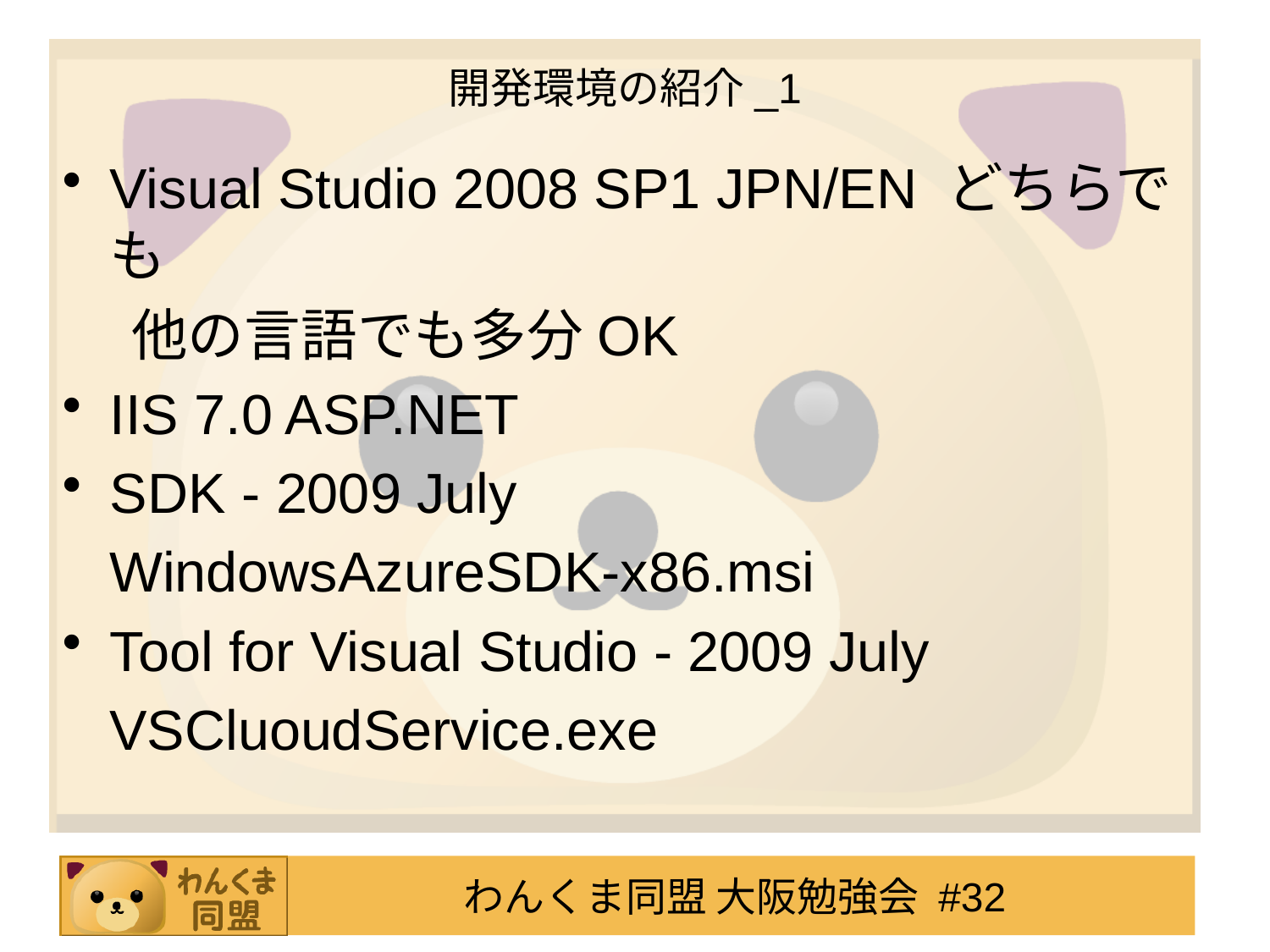

# 開発環境の紹介_1
Visual Studio 2008 SP1 JPN/EN どちらでも
　 他の言語でも多分OK
IIS 7.0 ASP.NET
SDK - 2009 July
   WindowsAzureSDK-x86.msi
Tool for Visual Studio - 2009 July
   VSCluoudService.exe